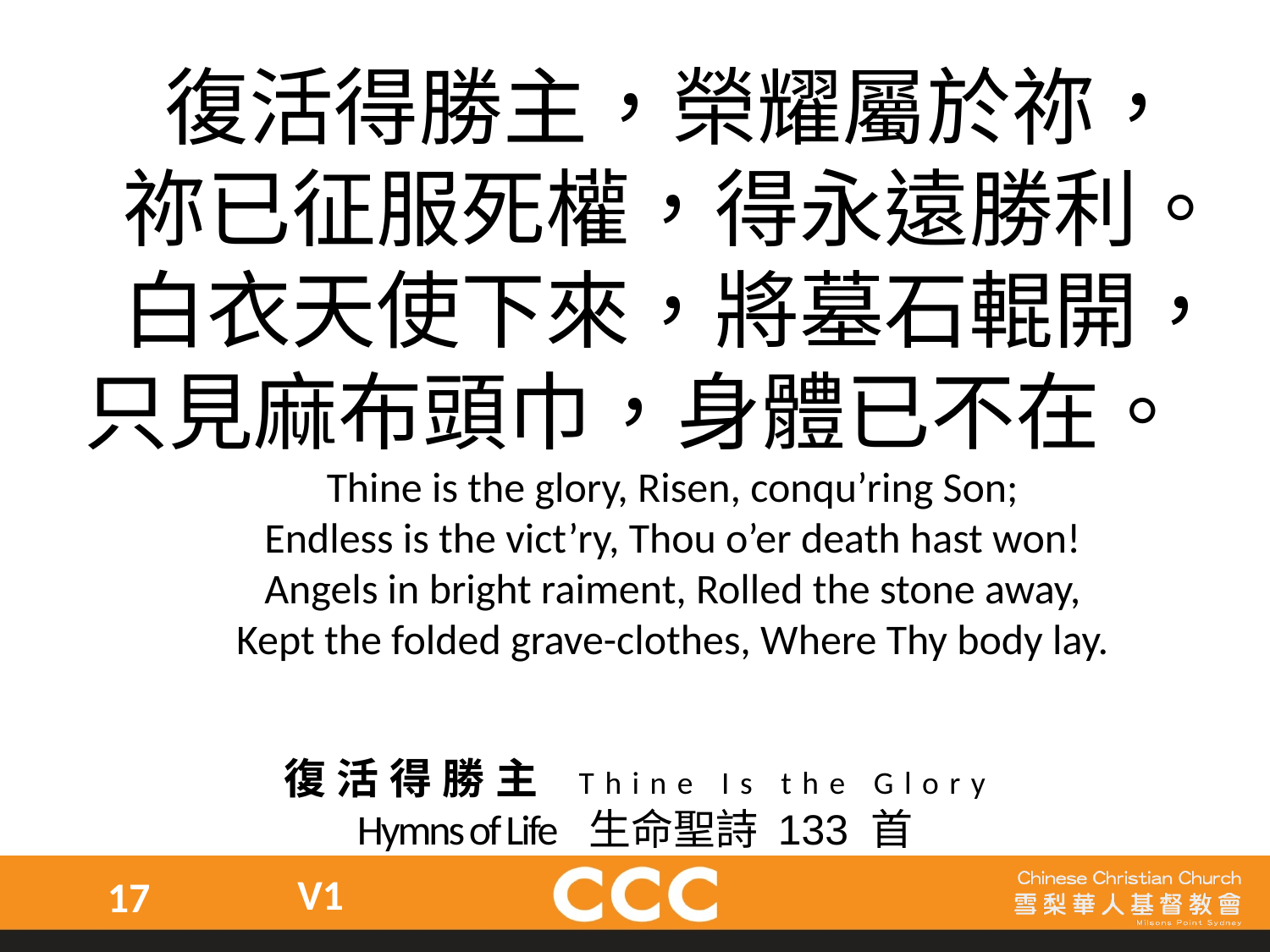

復活得勝主，榮耀屬於祢，
祢已征服死權，得永遠勝利。
白衣天使下來，將墓石輥開，只見麻布頭巾，身體已不在。
Thine is the glory, Risen, conqu’ring Son;
Endless is the vict’ry, Thou o’er death hast won!
Angels in bright raiment, Rolled the stone away,
Kept the folded grave-clothes, Where Thy body lay.
復活得勝主 Thine Is the Glory
Hymns of Life   生命聖詩 133 首
V1
17